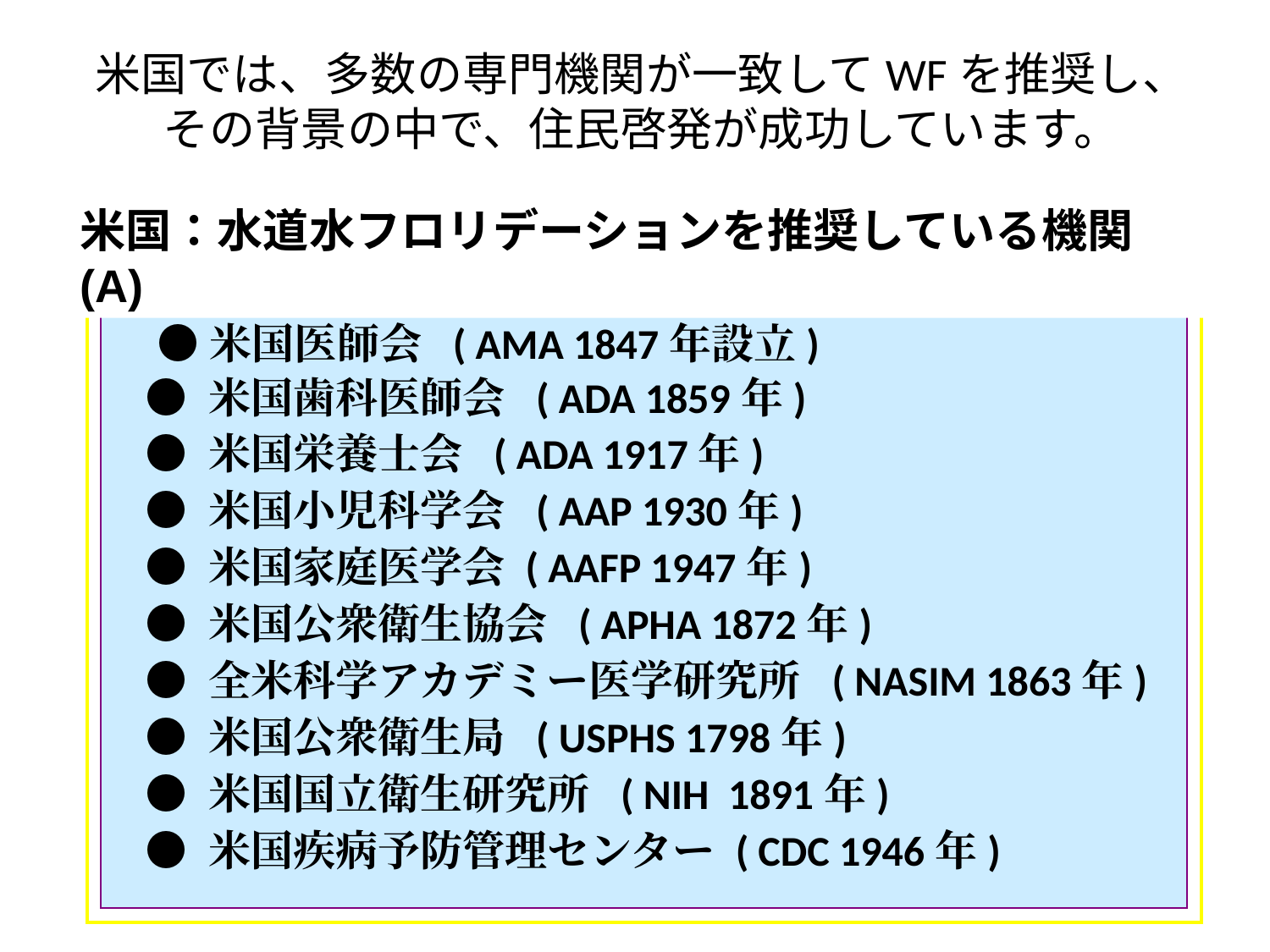

米国では、多数の専門機関が一致してWFを推奨し、
その背景の中で、住民啓発が成功しています。
米国：水道水フロリデーションを推奨している機関 (A)

　  ● 米国医師会  ( AMA 1847年設立)
   ● 米国歯科医師会  ( ADA 1859年)
   ● 米国栄養士会  ( ADA 1917年)
   ● 米国小児科学会  ( AAP 1930年)
   ● 米国家庭医学会 ( AAFP 1947年)
   ● 米国公衆衛生協会  ( APHA 1872年)
   ● 全米科学アカデミー医学研究所  ( NASIM 1863年)
   ● 米国公衆衛生局  ( USPHS 1798年)
   ● 米国国立衛生研究所  ( NIH  1891年)
   ● 米国疾病予防管理センター ( CDC 1946年)